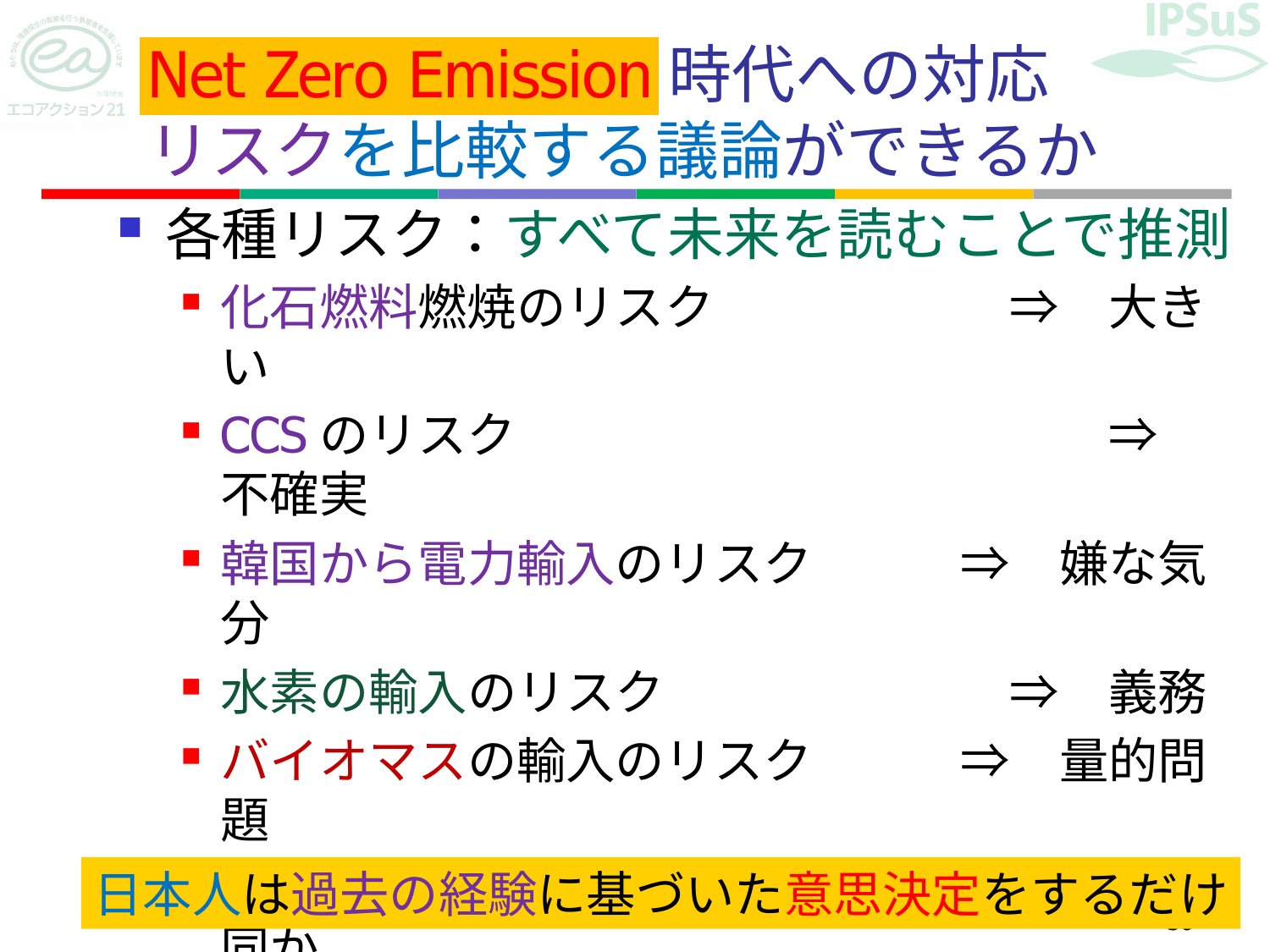

# Net Zero Emission時代への対応 リスクを比較する議論ができるか

各種リスク：すべて未来を読むことで推測
化石燃料燃焼のリスク　　　　　　⇒　大きい
CCSのリスク　　　　　　　　　　　　⇒　不確実
韓国から電力輸入のリスク　　　⇒　嫌な気分
水素の輸入のリスク　　　　　　　⇒　義務
バイオマスの輸入のリスク　　　⇒　量的問題
自前の原発開発のリスク　　　　⇒　国際共同か
軽水炉運転継続のリスク　　　　⇒　２０６５まで
プルトニウム所持のリスク　　　　⇒　増加傾向

日本人は過去の経験に基づいた意思決定をするだけ
56